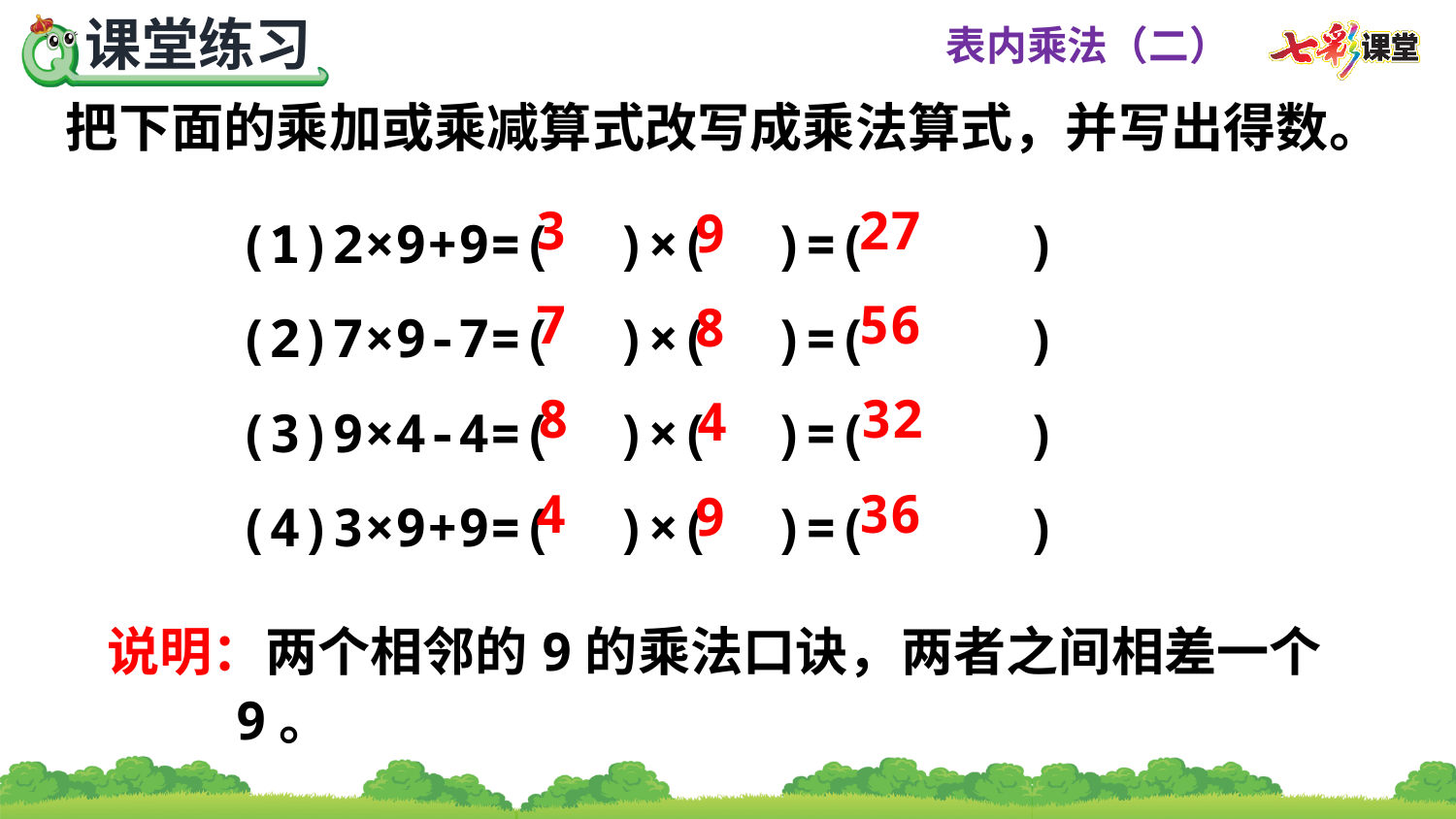

把下面的乘加或乘减算式改写成乘法算式，并写出得数。
(1)2×9+9=(  )×(  )=(     )
(2)7×9-7=(  )×(  )=(     )
(3)9×4-4=(  )×(  )=(     )
(4)3×9+9=(  )×(  )=(     )
27
3
9
56
7
8
32
8
4
36
4
9
说明：两个相邻的9的乘法口诀，两者之间相差一个9。